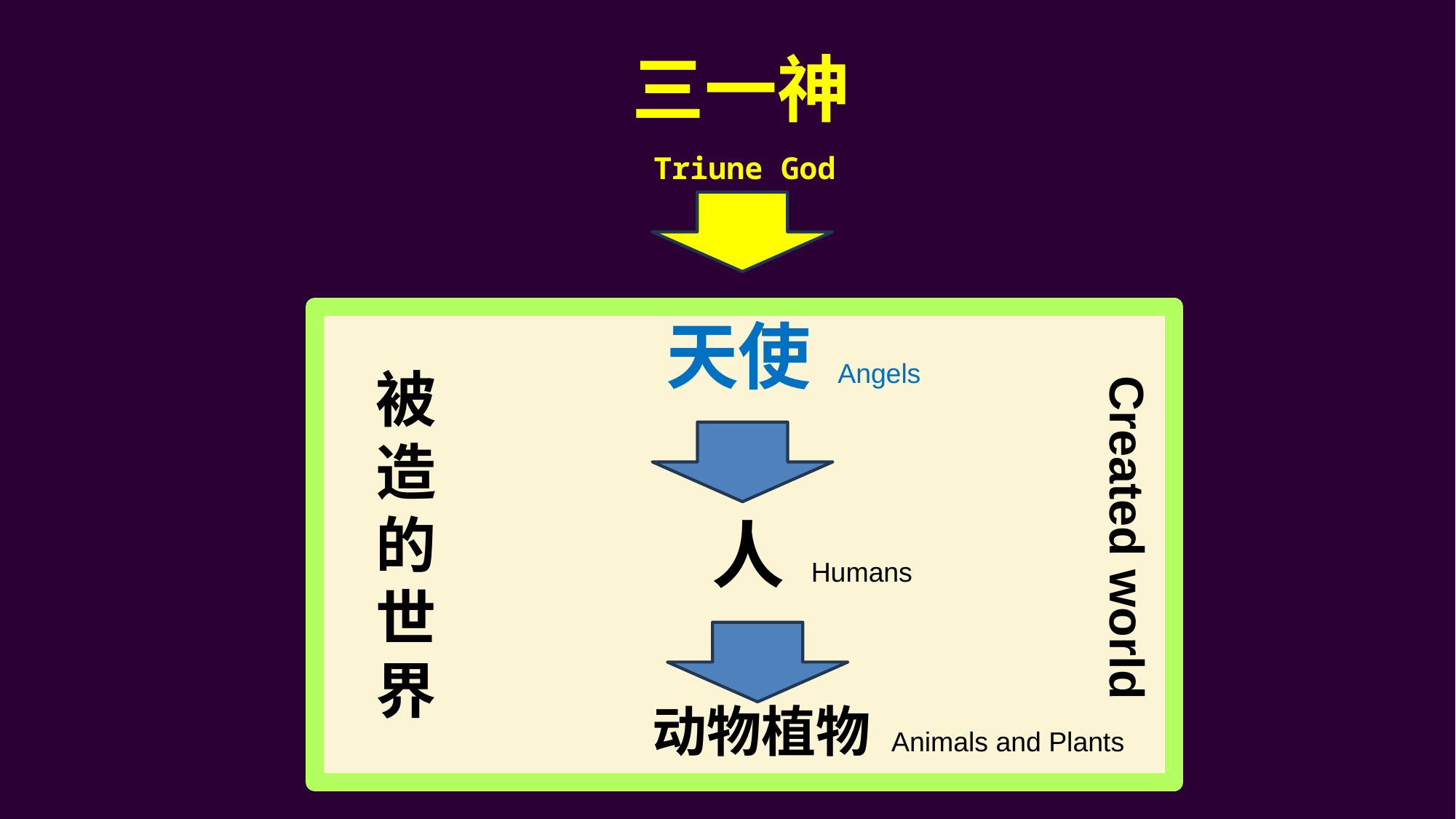

三一神
Triune God

天使  Angels

被造的世界
Created world

人  Humans

动物植物  Animals and Plants